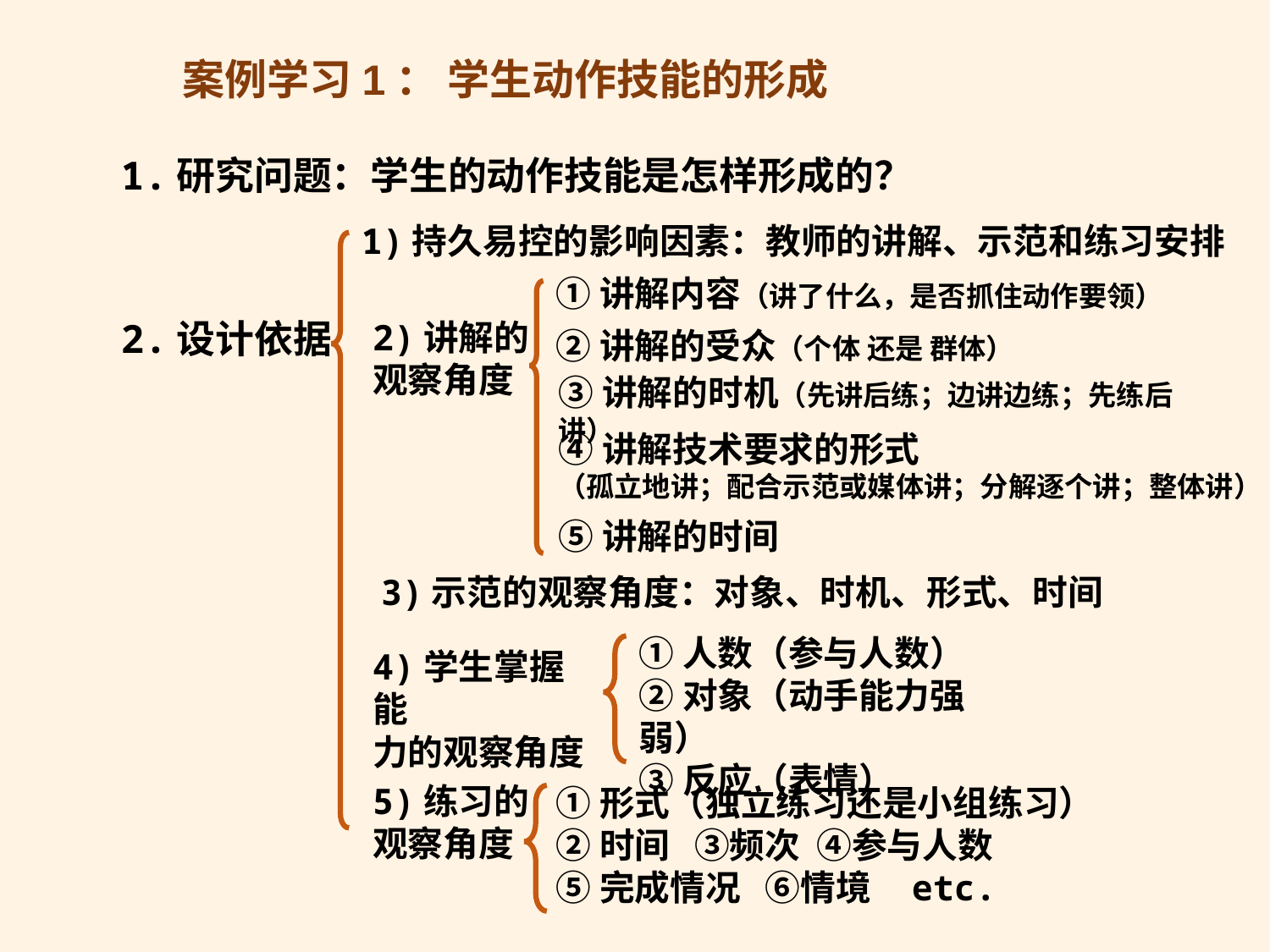

案例学习1： 学生动作技能的形成
1.研究问题：学生的动作技能是怎样形成的？
1)持久易控的影响因素：教师的讲解、示范和练习安排

①讲解内容（讲了什么，是否抓住动作要领）

2.设计依据
2)讲解的
观察角度
②讲解的受众（个体 还是 群体）
③讲解的时机（先讲后练；边讲边练；先练后讲）
④讲解技术要求的形式
（孤立地讲；配合示范或媒体讲；分解逐个讲；整体讲）
⑤讲解的时间
3)示范的观察角度：对象、时机、形式、时间
①人数（参与人数）
②对象（动手能力强弱）
③反应（表情）

4)学生掌握能
力的观察角度
5)练习的
观察角度
①形式（独立练习还是小组练习）
②时间   ③频次  ④参与人数
⑤完成情况   ⑥情境    etc.